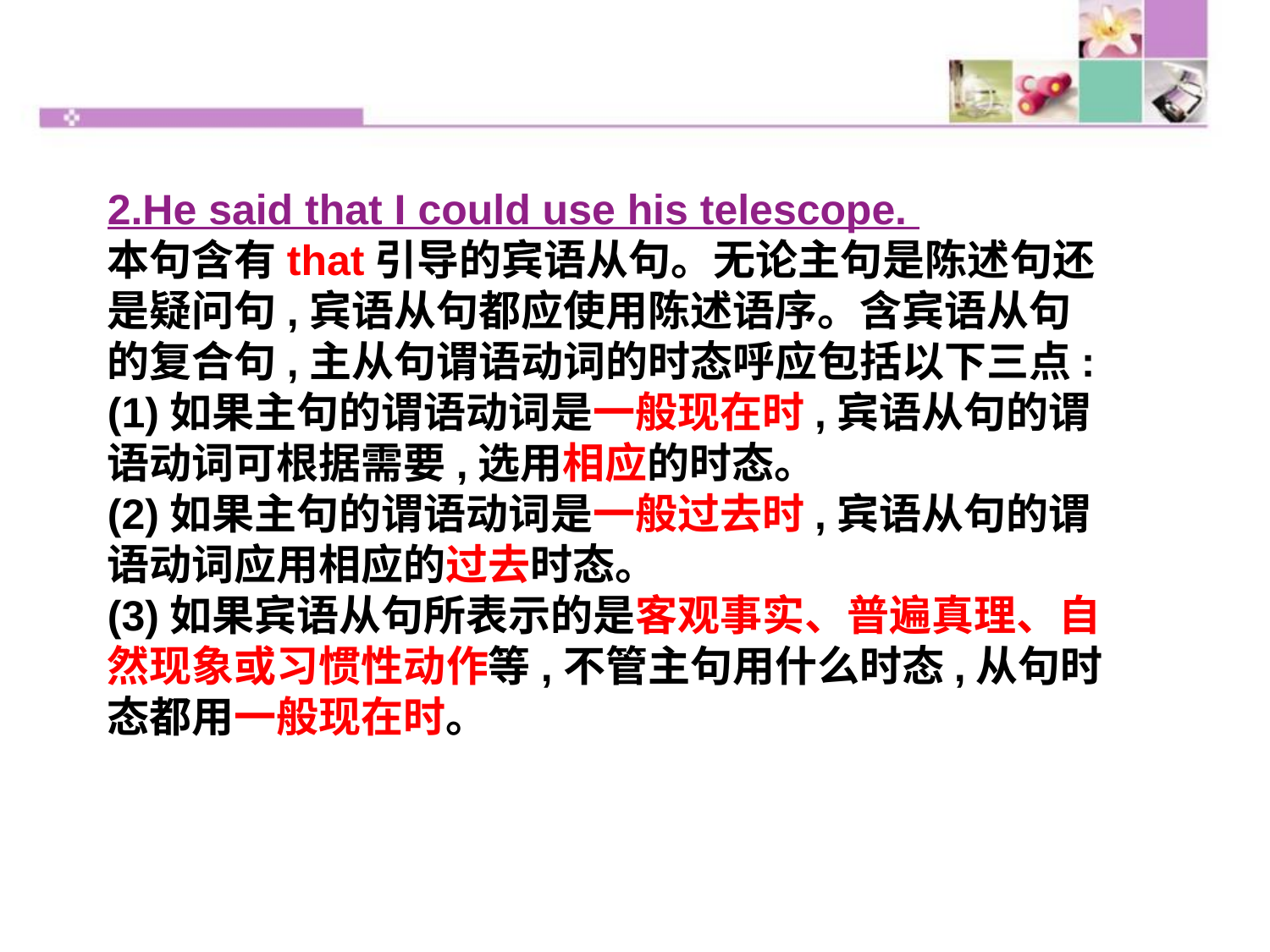

2.He said that I could use his telescope.
本句含有that引导的宾语从句。无论主句是陈述句还是疑问句,宾语从句都应使用陈述语序。含宾语从句的复合句,主从句谓语动词的时态呼应包括以下三点:
(1)如果主句的谓语动词是一般现在时,宾语从句的谓语动词可根据需要,选用相应的时态。
(2)如果主句的谓语动词是一般过去时,宾语从句的谓语动词应用相应的过去时态。
(3)如果宾语从句所表示的是客观事实、普遍真理、自然现象或习惯性动作等,不管主句用什么时态,从句时态都用一般现在时。